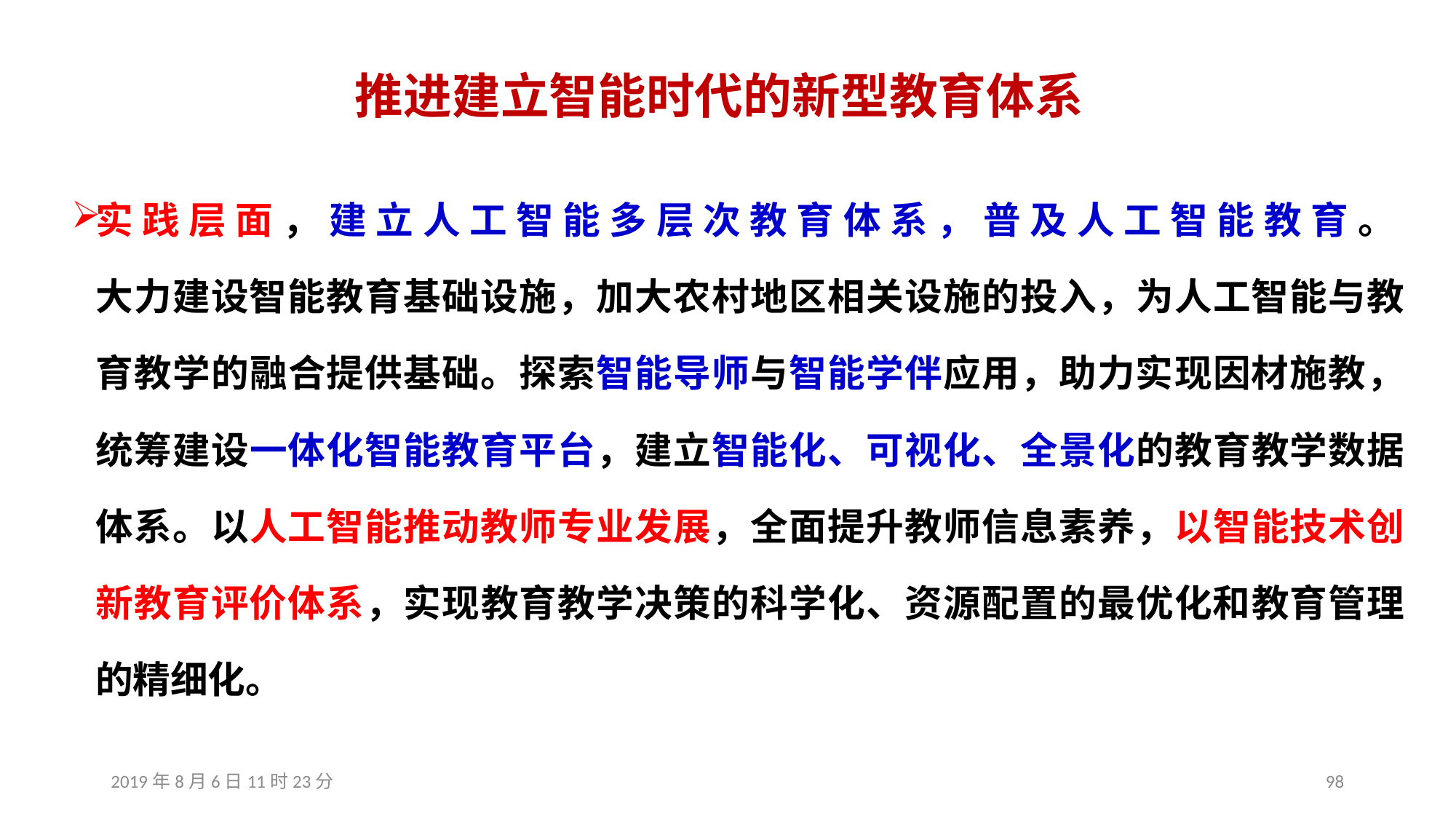

推进建立智能时代的新型教育体系
实践层面，建立人工智能多层次教育体系，普及人工智能教育。
大力建设智能教育基础设施，加大农村地区相关设施的投入，为人工智能与教育教学的融合提供基础。探索智能导师与智能学伴应用，助力实现因材施教，统筹建设一体化智能教育平台，建立智能化、可视化、全景化的教育教学数据体系。以人工智能推动教师专业发展，全面提升教师信息素养，以智能技术创新教育评价体系，实现教育教学决策的科学化、资源配置的最优化和教育管理的精细化。

2019年8月6日11时23分

98